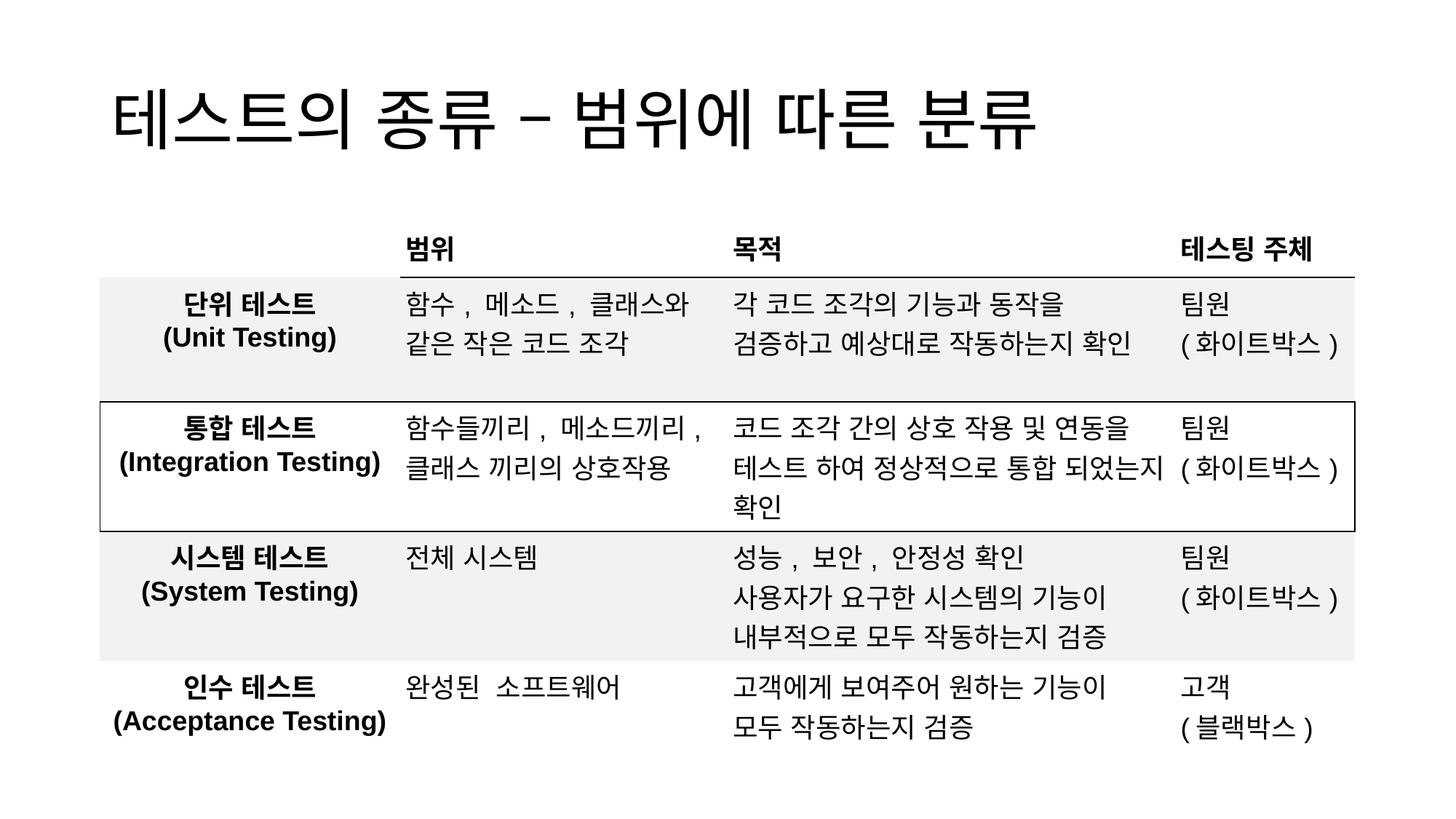

# 테스트의 종류 – 범위에 따른 분류
|  | 범위 | 목적 | 테스팅 주체 |
| --- | --- | --- | --- |
| 단위 테스트 (Unit Testing) | 함수, 메소드, 클래스와 같은 작은 코드 조각 | 각 코드 조각의 기능과 동작을 검증하고 예상대로 작동하는지 확인 | 팀원 (화이트박스) |
| 통합 테스트 (Integration Testing) | 함수들끼리, 메소드끼리, 클래스 끼리의 상호작용 | 코드 조각 간의 상호 작용 및 연동을 테스트 하여 정상적으로 통합 되었는지 확인 | 팀원 (화이트박스) |
| 시스템 테스트 (System Testing) | 전체 시스템 | 성능, 보안, 안정성 확인 사용자가 요구한 시스템의 기능이 내부적으로 모두 작동하는지 검증 | 팀원 (화이트박스) |
| 인수 테스트 (Acceptance Testing) | 완성된 소프트웨어 | 고객에게 보여주어 원하는 기능이 모두 작동하는지 검증 | 고객 (블랙박스) |